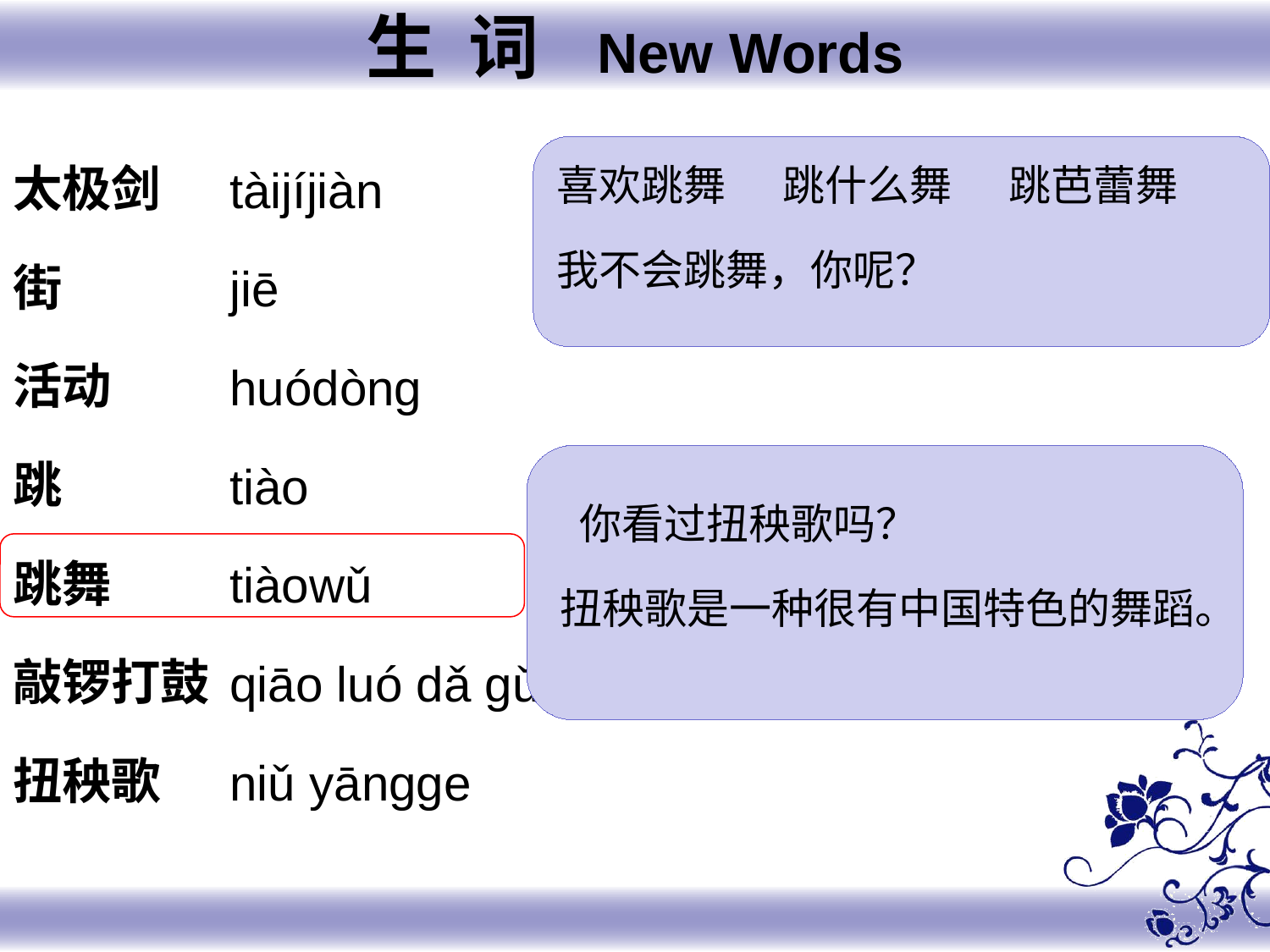

生  词   New Words
太极剑
街
活动
跳
跳舞
敲锣打鼓
扭秧歌
tàijíjiàn
jiē
huódòng
tiào
tiàowǔ
qiāo luó dǎ gǔ
niǔ yāngge
喜欢跳舞      跳什么舞      跳芭蕾舞
我不会跳舞，你呢？

 你看过扭秧歌吗？
扭秧歌是一种很有中国特色的舞蹈。